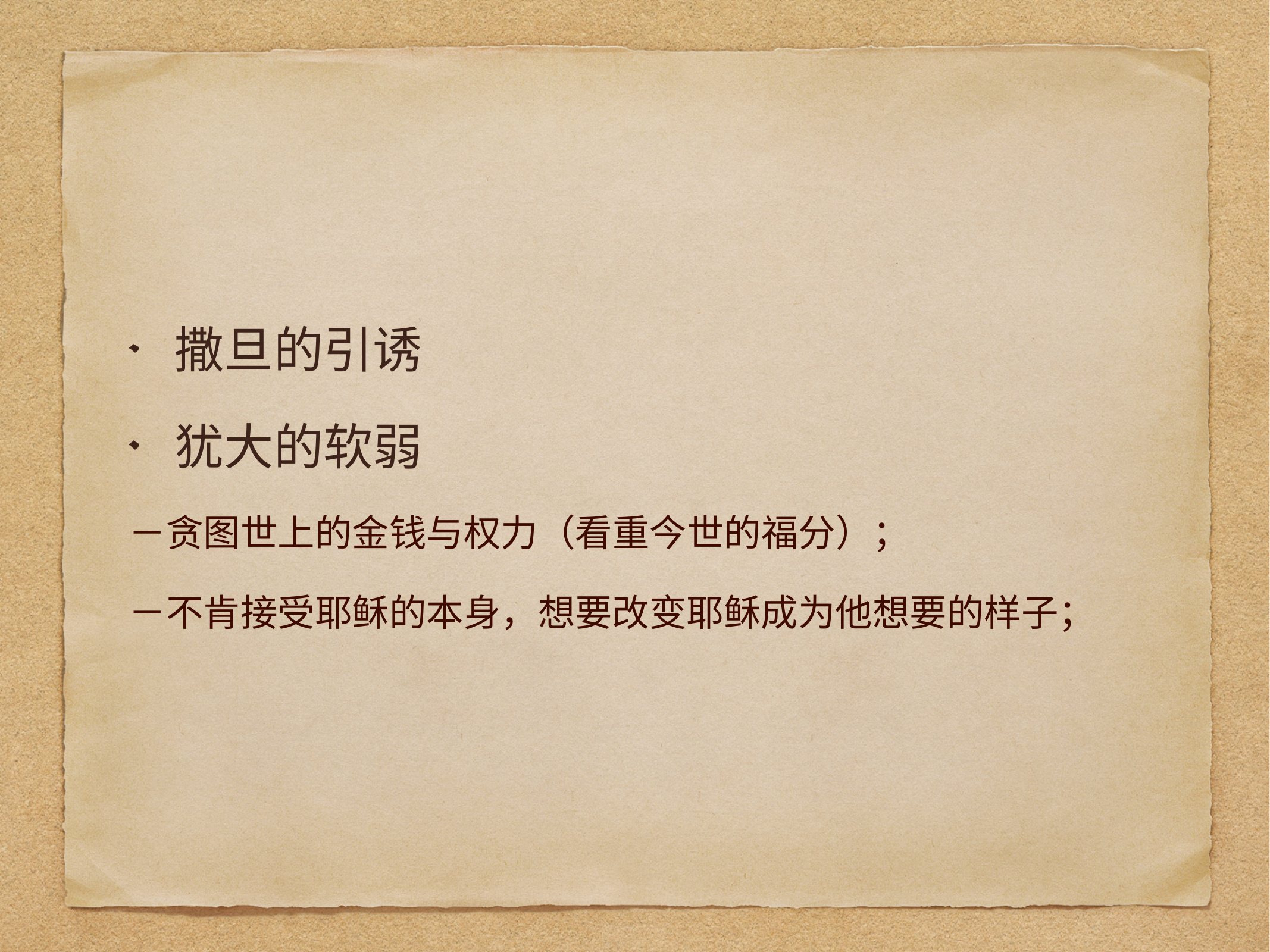

撒旦的引诱
犹大的软弱
－贪图世上的金钱与权力（看重今世的福分）；
－不肯接受耶稣的本身，想要改变耶稣成为他想要的样子；